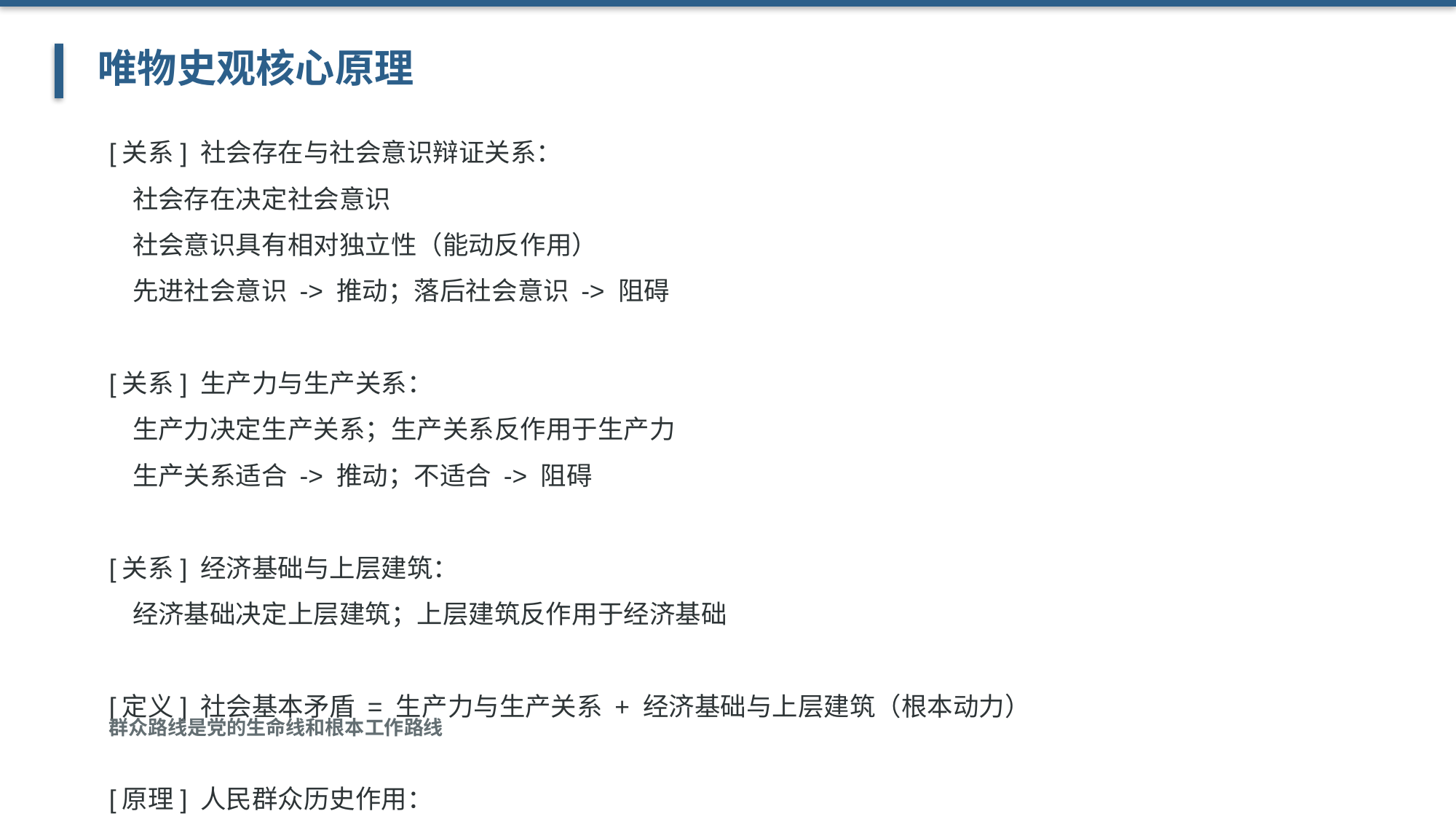

唯物史观核心原理

[关系] 社会存在与社会意识辩证关系：
   社会存在决定社会意识
   社会意识具有相对独立性（能动反作用）
   先进社会意识 -> 推动；落后社会意识 -> 阻碍

[关系] 生产力与生产关系：
   生产力决定生产关系；生产关系反作用于生产力
   生产关系适合 -> 推动；不适合 -> 阻碍

[关系] 经济基础与上层建筑：
   经济基础决定上层建筑；上层建筑反作用于经济基础

[定义] 社会基本矛盾 = 生产力与生产关系 + 经济基础与上层建筑（根本动力）

[原理] 人民群众历史作用：
   ① 物质财富创造者 ② 精神财富创造者 ③ 社会变革决定力量

[方法论] 群众路线：一切为了群众，一切依靠群众，从群众中来，到群众中去
群众路线是党的生命线和根本工作路线